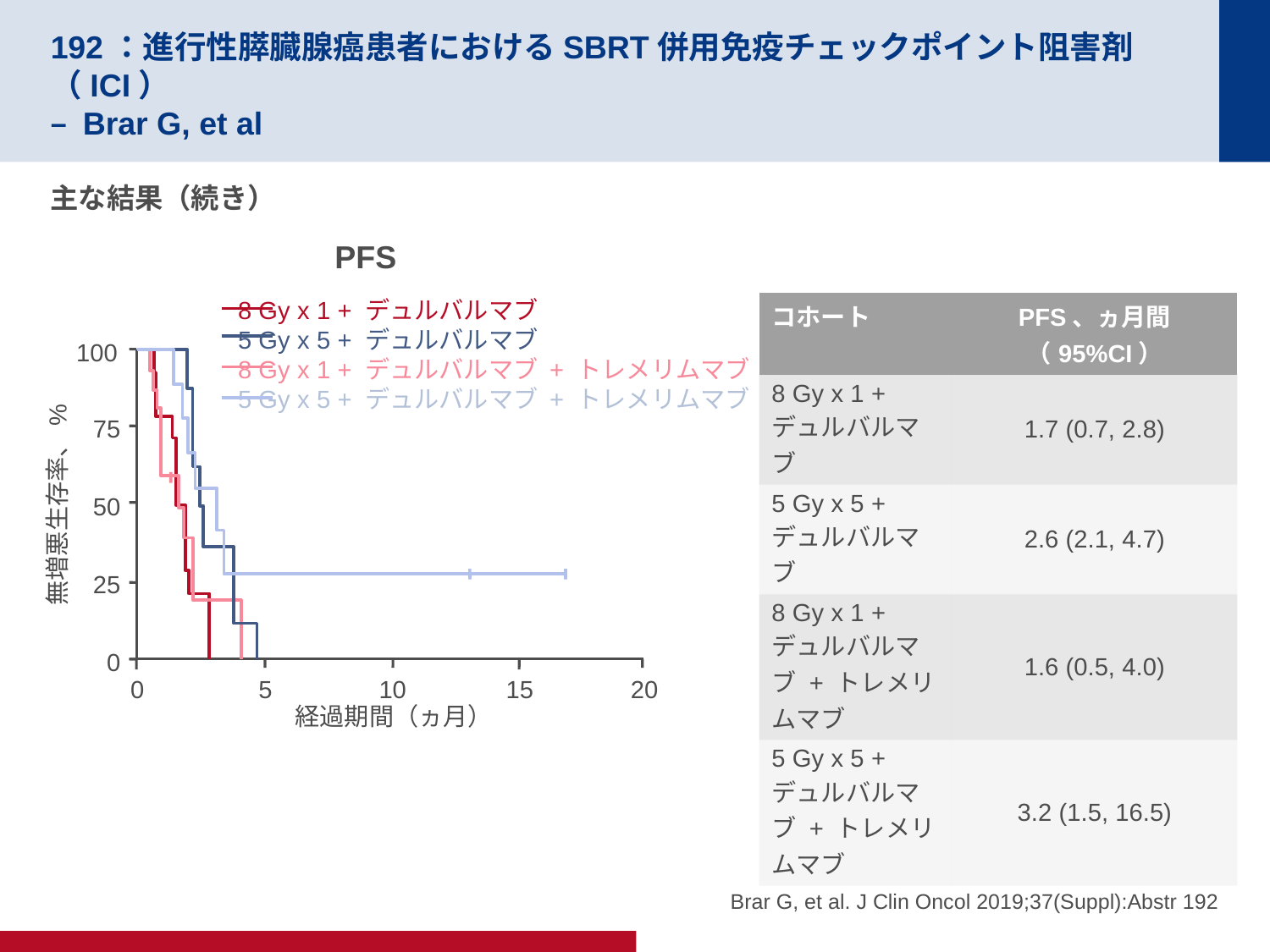

# 192：進行性膵臓腺癌患者におけるSBRT併用免疫チェックポイント阻害剤（ICI） – Brar G, et al
主な結果（続き）

PFS
8 Gy x 1 + デュルバルマブ
5 Gy x 5 + デュルバルマブ
8 Gy x 1 + デュルバルマブ + トレメリムマブ
5 Gy x 5 + デュルバルマブ + トレメリムマブ
| コホート | PFS、ヵ月間（95%CI） |
| --- | --- |
| 8 Gy x 1 + デュルバルマブ | 1.7 (0.7, 2.8) |
| 5 Gy x 5 + デュルバルマブ | 2.6 (2.1, 4.7) |
| 8 Gy x 1 + デュルバルマブ + トレメリムマブ | 1.6 (0.5, 4.0) |
| 5 Gy x 5 + デュルバルマブ + トレメリムマブ | 3.2 (1.5, 16.5) |
100

75

無増悪生存率、%
50

25

0

0
5
10
15
20
経過期間（ヵ月）

Brar G, et al. J Clin Oncol 2019;37(Suppl):Abstr 192